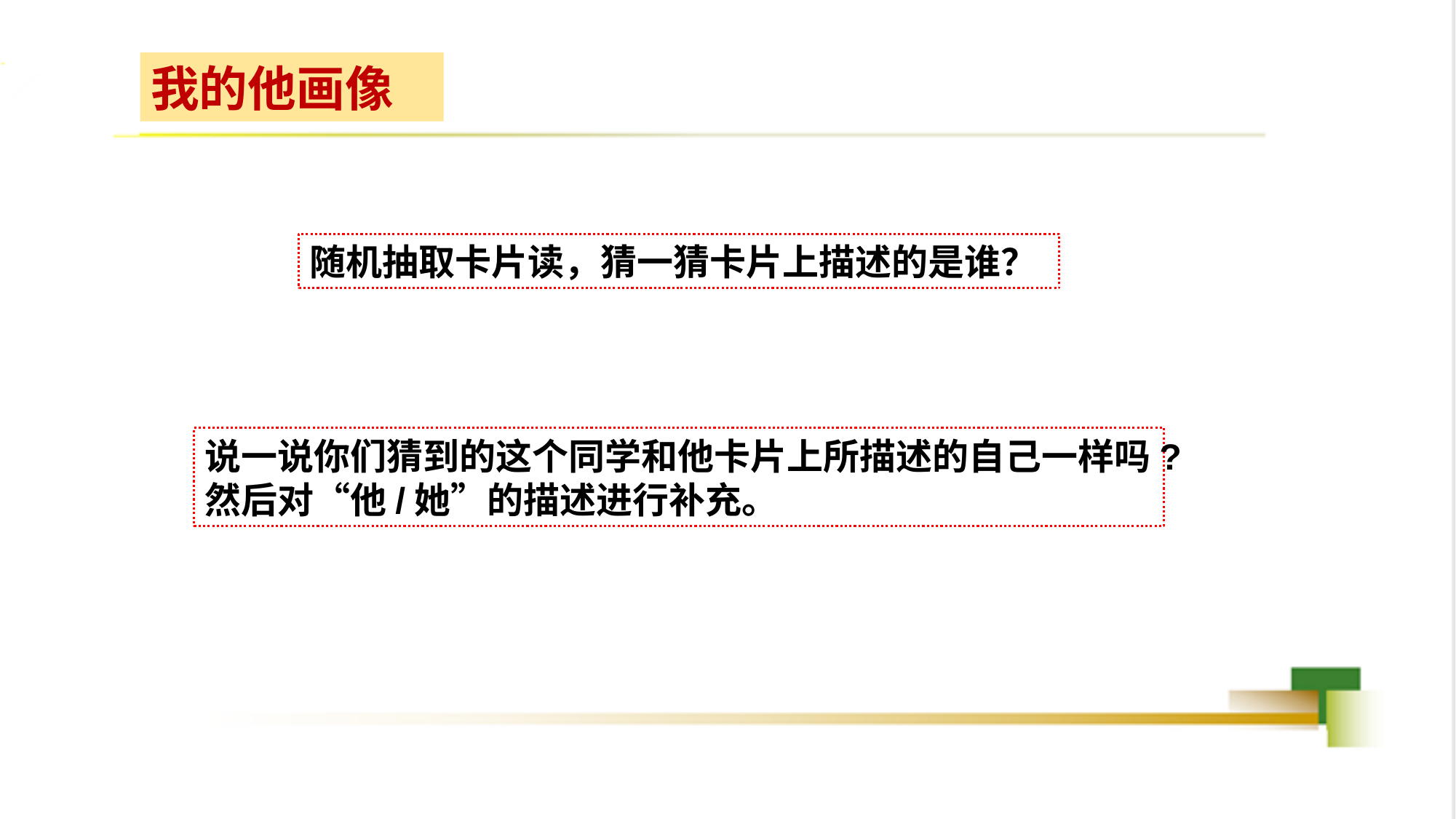

我的他画像
随机抽取卡片读，猜一猜卡片上描述的是谁？
说一说你们猜到的这个同学和他卡片上所描述的自己一样吗?然后对“他/她”的描述进行补充。